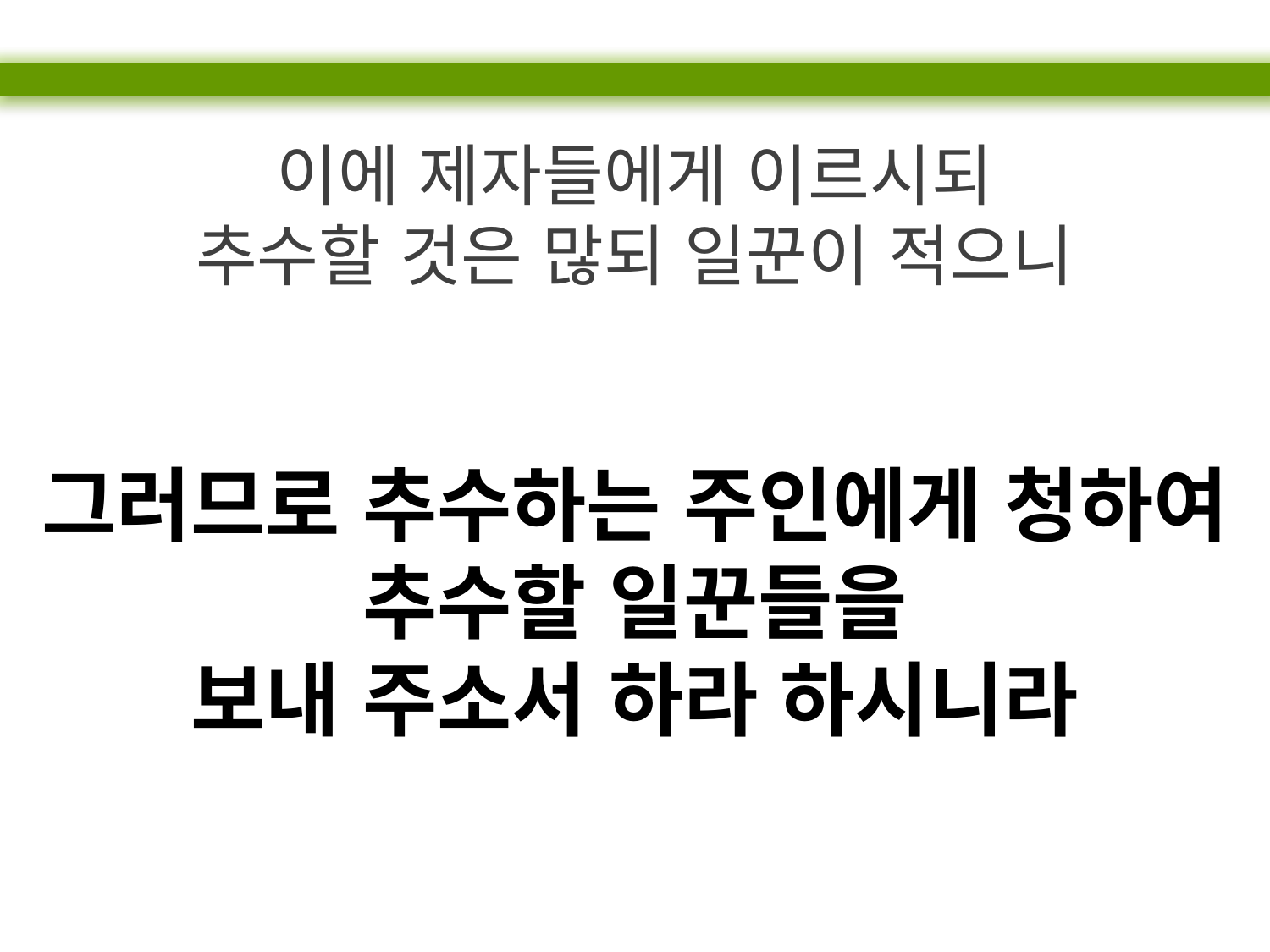

이에 제자들에게 이르시되
추수할 것은 많되 일꾼이 적으니
그러므로 추수하는 주인에게 청하여 추수할 일꾼들을
보내 주소서 하라 하시니라